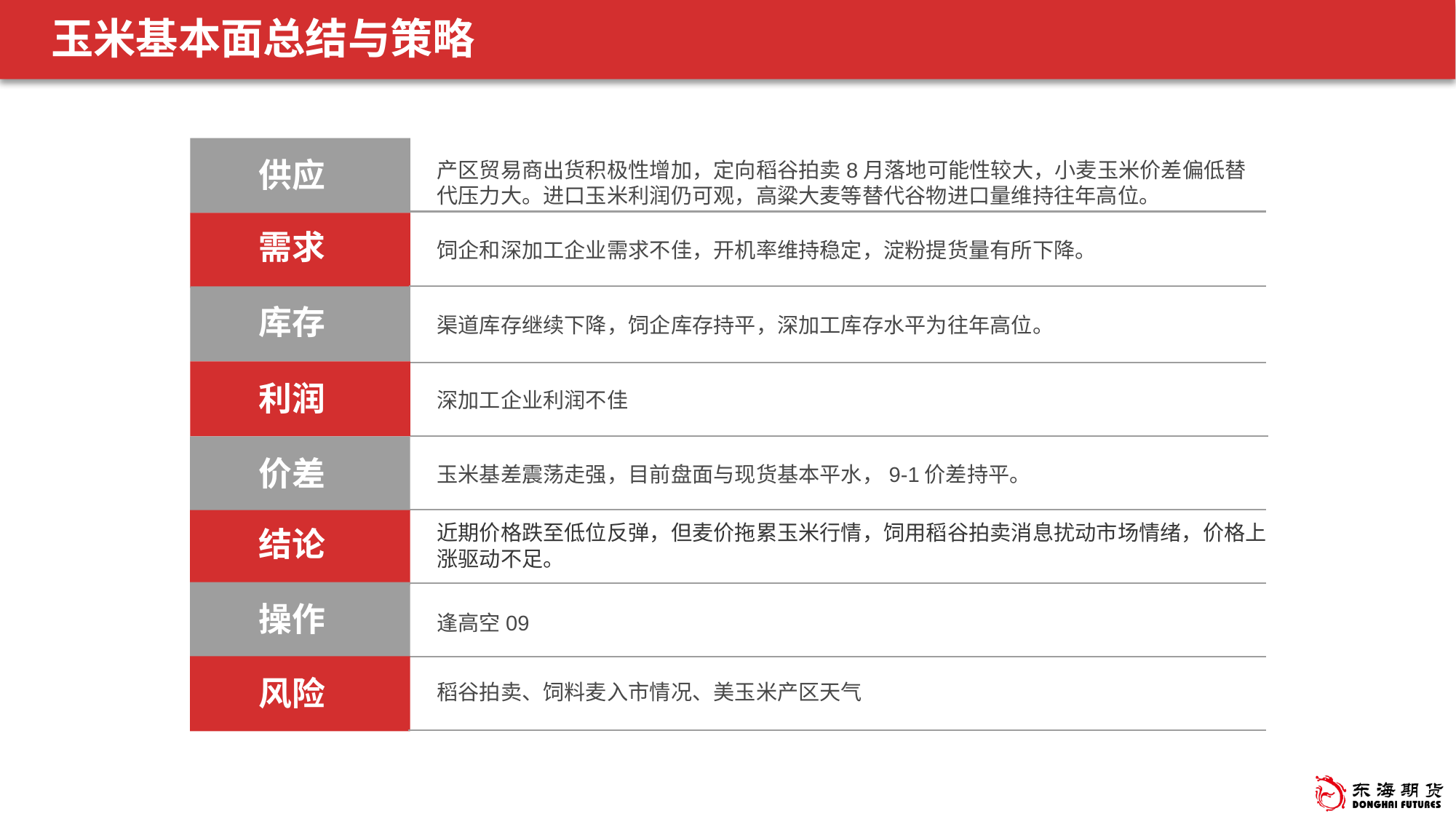

# 玉米基本面总结与策略
产区贸易商出货积极性增加，定向稻谷拍卖8月落地可能性较大，小麦玉米价差偏低替代压力大。进口玉米利润仍可观，高粱大麦等替代谷物进口量维持往年高位。
饲企和深加工企业需求不佳，开机率维持稳定，淀粉提货量有所下降。
渠道库存继续下降，饲企库存持平，深加工库存水平为往年高位。
深加工企业利润不佳
玉米基差震荡走强，目前盘面与现货基本平水，9-1价差持平。

近期价格跌至低位反弹，但麦价拖累玉米行情，饲用稻谷拍卖消息扰动市场情绪，价格上涨驱动不足。
逢高空09
稻谷拍卖、饲料麦入市情况、美玉米产区天气